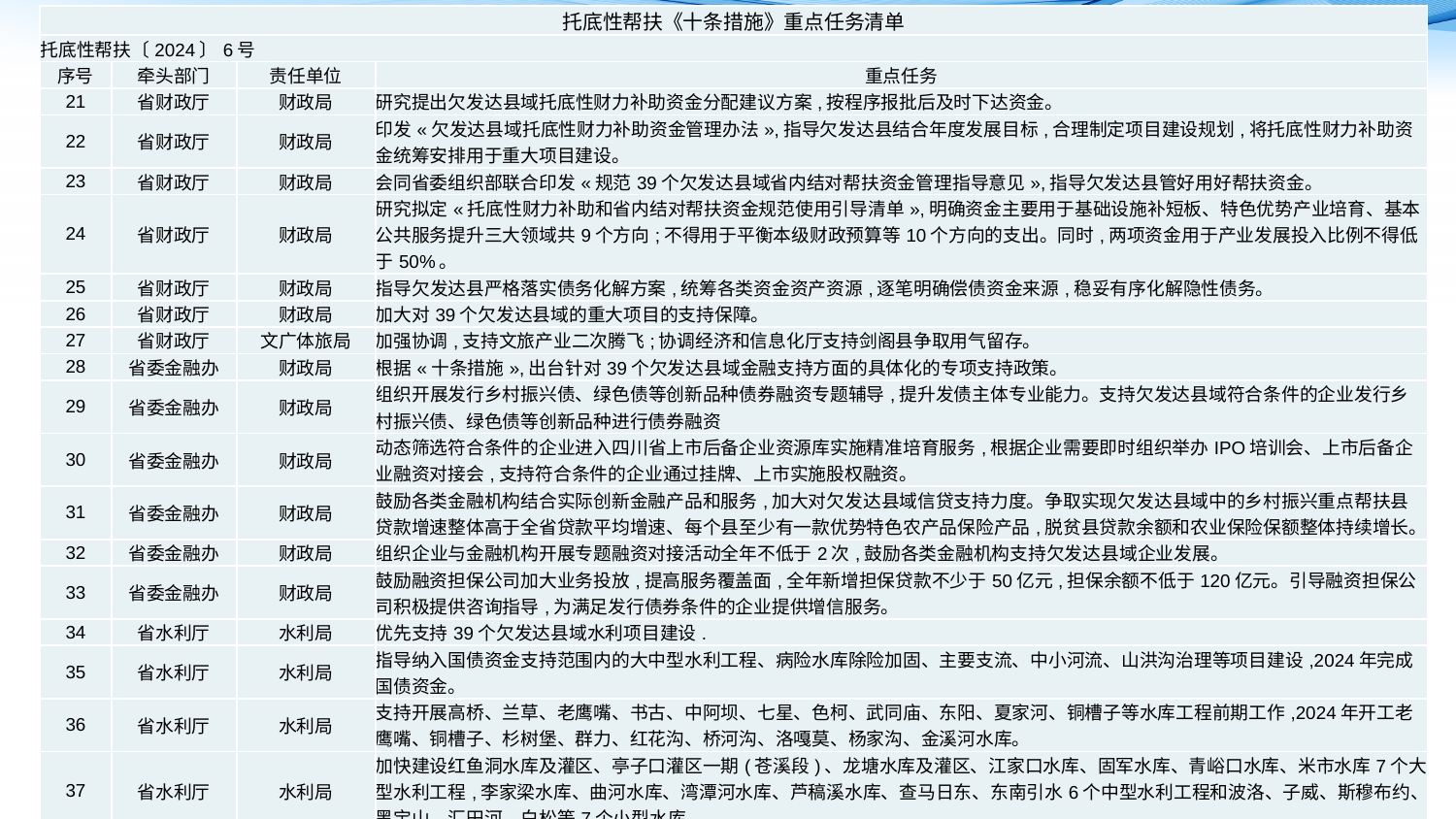

| 托底性帮扶《十条措施》重点任务清单 |  |  |  |
| --- | --- | --- | --- |
| 托底性帮扶〔2024〕6号 |  |  |  |
| 序号 | 牵头部门 | 责任单位 | 重点任务 |
| 21 | 省财政厅 | 财政局 | 研究提出欠发达县域托底性财力补助资金分配建议方案,按程序报批后及时下达资金。 |
| 22 | 省财政厅 | 财政局 | 印发«欠发达县域托底性财力补助资金管理办法»,指导欠发达县结合年度发展目标,合理制定项目建设规划,将托底性财力补助资金统筹安排用于重大项目建设。 |
| 23 | 省财政厅 | 财政局 | 会同省委组织部联合印发«规范39个欠发达县域省内结对帮扶资金管理指导意见»,指导欠发达县管好用好帮扶资金。 |
| 24 | 省财政厅 | 财政局 | 研究拟定«托底性财力补助和省内结对帮扶资金规范使用引导清单»,明确资金主要用于基础设施补短板、特色优势产业培育、基本公共服务提升三大领域共9个方向;不得用于平衡本级财政预算等10个方向的支出。同时,两项资金用于产业发展投入比例不得低于50%。 |
| 25 | 省财政厅 | 财政局 | 指导欠发达县严格落实债务化解方案,统筹各类资金资产资源,逐笔明确偿债资金来源,稳妥有序化解隐性债务。 |
| 26 | 省财政厅 | 财政局 | 加大对39个欠发达县域的重大项目的支持保障。 |
| 27 | 省财政厅 | 文广体旅局 | 加强协调,支持文旅产业二次腾飞;协调经济和信息化厅支持剑阁县争取用气留存。 |
| 28 | 省委金融办 | 财政局 | 根据«十条措施»,出台针对39个欠发达县域金融支持方面的具体化的专项支持政策。 |
| 29 | 省委金融办 | 财政局 | 组织开展发行乡村振兴债、绿色债等创新品种债券融资专题辅导,提升发债主体专业能力。支持欠发达县域符合条件的企业发行乡村振兴债、绿色债等创新品种进行债券融资 |
| 30 | 省委金融办 | 财政局 | 动态筛选符合条件的企业进入四川省上市后备企业资源库实施精准培育服务,根据企业需要即时组织举办IPO培训会、上市后备企业融资对接会,支持符合条件的企业通过挂牌、上市实施股权融资。 |
| 31 | 省委金融办 | 财政局 | 鼓励各类金融机构结合实际创新金融产品和服务,加大对欠发达县域信贷支持力度。争取实现欠发达县域中的乡村振兴重点帮扶县贷款增速整体高于全省贷款平均增速、每个县至少有一款优势特色农产品保险产品,脱贫县贷款余额和农业保险保额整体持续增长。 |
| 32 | 省委金融办 | 财政局 | 组织企业与金融机构开展专题融资对接活动全年不低于2次,鼓励各类金融机构支持欠发达县域企业发展。 |
| 33 | 省委金融办 | 财政局 | 鼓励融资担保公司加大业务投放,提高服务覆盖面,全年新增担保贷款不少于50亿元,担保余额不低于120亿元。引导融资担保公司积极提供咨询指导,为满足发行债券条件的企业提供增信服务。 |
| 34 | 省水利厅 | 水利局 | 优先支持39个欠发达县域水利项目建设. |
| 35 | 省水利厅 | 水利局 | 指导纳入国债资金支持范围内的大中型水利工程、病险水库除险加固、主要支流、中小河流、山洪沟治理等项目建设,2024年完成国债资金。 |
| 36 | 省水利厅 | 水利局 | 支持开展高桥、兰草、老鹰嘴、书古、中阿坝、七星、色柯、武同庙、东阳、夏家河、铜槽子等水库工程前期工作,2024年开工老鹰嘴、铜槽子、杉树堡、群力、红花沟、桥河沟、洛嘎莫、杨家沟、金溪河水库。 |
| 37 | 省水利厅 | 水利局 | 加快建设红鱼洞水库及灌区、亭子口灌区一期(苍溪段)、龙塘水库及灌区、江家口水库、固军水库、青峪口水库、米市水库7个大型水利工程,李家梁水库、曲河水库、湾潭河水库、芦稿溪水库、查马日东、东南引水6个中型水利工程和波洛、子威、斯穆布约、黑宝山、汇田河、白松等7个小型水库。 |
| 38 | 农业农村厅 | 农业农村局 | 安排资金,继续支持19个欠发达县域参与实施省级优势特色产业集群项目 |
| 39 | 农业农村厅 | 农业农村局 | 安排资金,继续支持17个、争取新增21个欠发达县域实施省级优势特色产业乡镇(省级产业强镇)项目 |
| 40 | 省委组织部 | 财政局、农业农村局 | 2024年统筹向39个欠发达县倾斜分配扶持村325个,确保每个扶持村到村资金不低于150万元。 |
| 41 | 省委组织部 | 财政局、农业农村局 | 会同省直相关部门指导39个欠发达县加强扶持项目编制,推动资金项目有效落实。 |